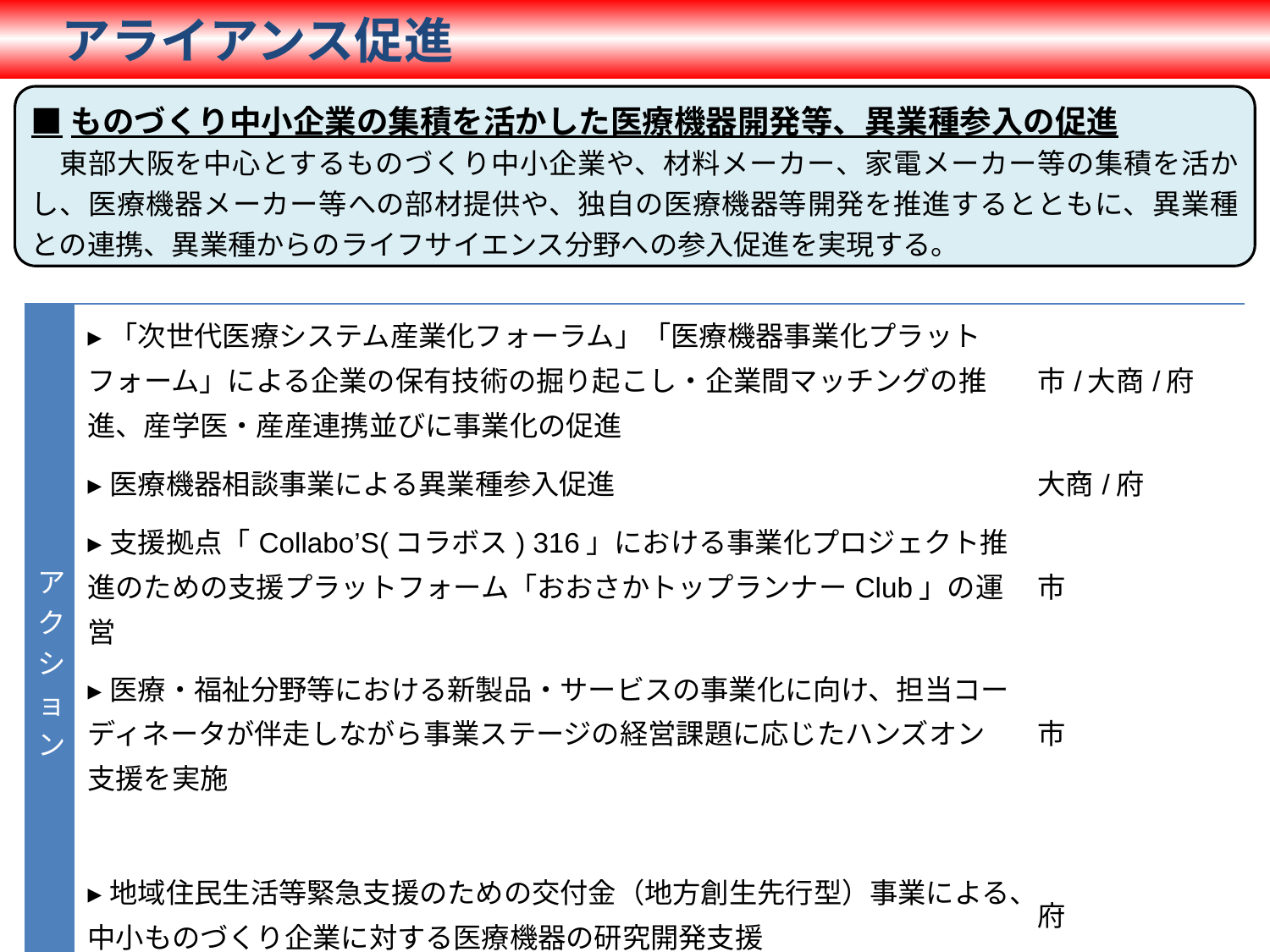

アライアンス促進
■ものづくり中小企業の集積を活かした医療機器開発等、異業種参入の促進
　東部大阪を中心とするものづくり中小企業や、材料メーカー、家電メーカー等の集積を活かし、医療機器メーカー等への部材提供や、独自の医療機器等開発を推進するとともに、異業種との連携、異業種からのライフサイエンス分野への参入促進を実現する。
| アクション | ▸「次世代医療システム産業化フォーラム」「医療機器事業化プラットフォーム」による企業の保有技術の掘り起こし・企業間マッチングの推進、産学医・産産連携並びに事業化の促進 | 市/大商/府 |
| --- | --- | --- |
|  | ▸医療機器相談事業による異業種参入促進 | 大商/府 |
|  | ▸支援拠点「Collabo’S(コラボス) 316」における事業化プロジェクト推進のための支援プラットフォーム「おおさかトップランナーClub」の運営 | 市 |
|  | ▸医療・福祉分野等における新製品・サービスの事業化に向け、担当コーディネータが伴走しながら事業ステージの経営課題に応じたハンズオン支援を実施 | 市 |
|  | ▸地域住民生活等緊急支援のための交付金（地方創生先行型）事業による、中小ものづくり企業に対する医療機器の研究開発支援 | 府 |